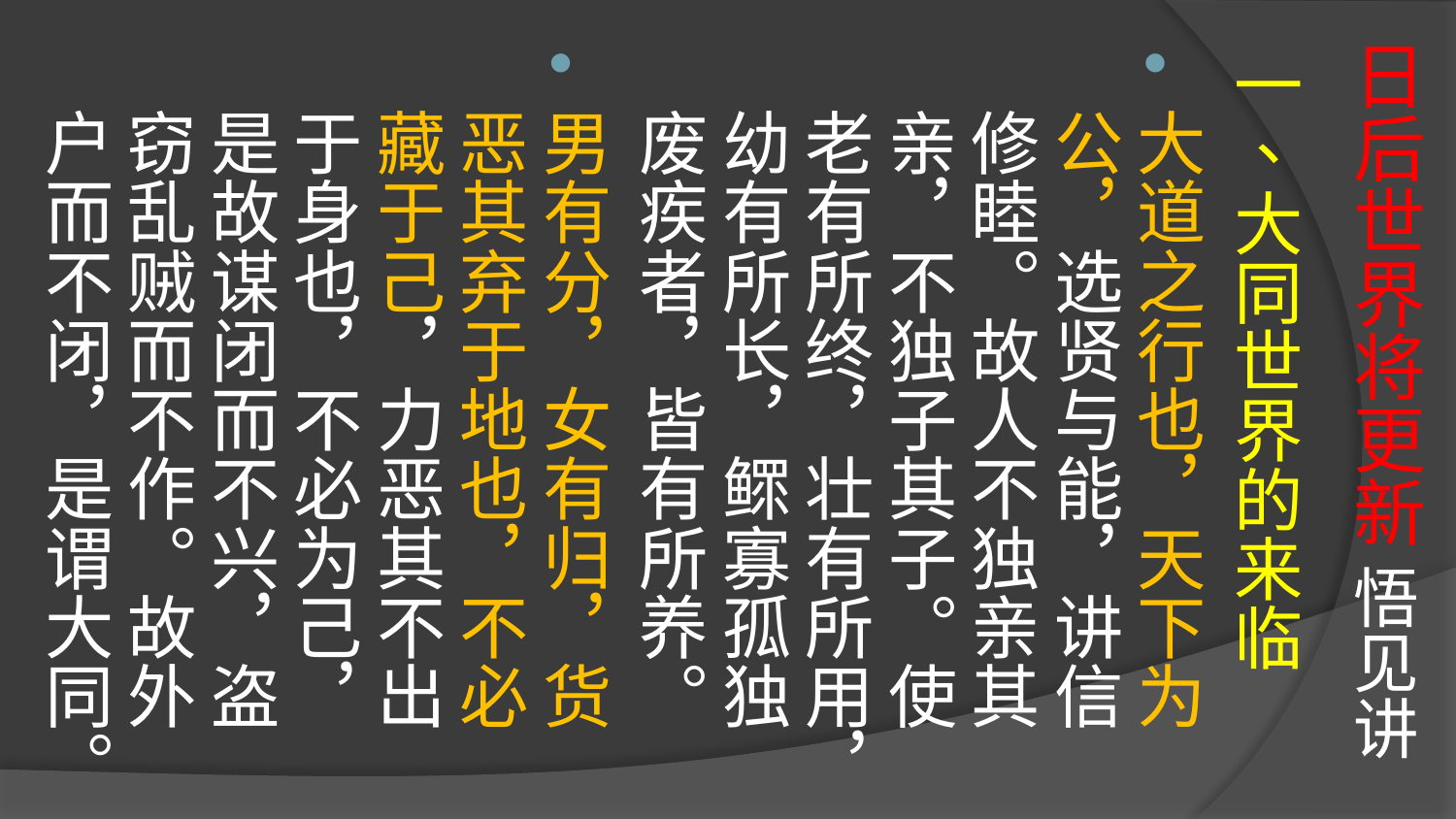

# 日后世界将更新 悟见讲
一、大同世界的来临
大道之行也，天下为公，选贤与能，讲信修睦。故人不独亲其亲，不独子其子。使老有所终，壮有所用，幼有所长，鳏寡孤独废疾者，皆有所养。
男有分，女有归，货恶其弃于地也，不必藏于己，力恶其不出于身也，不必为己，是故谋闭而不兴，盗窃乱贼而不作。故外户而不闭，是谓大同。